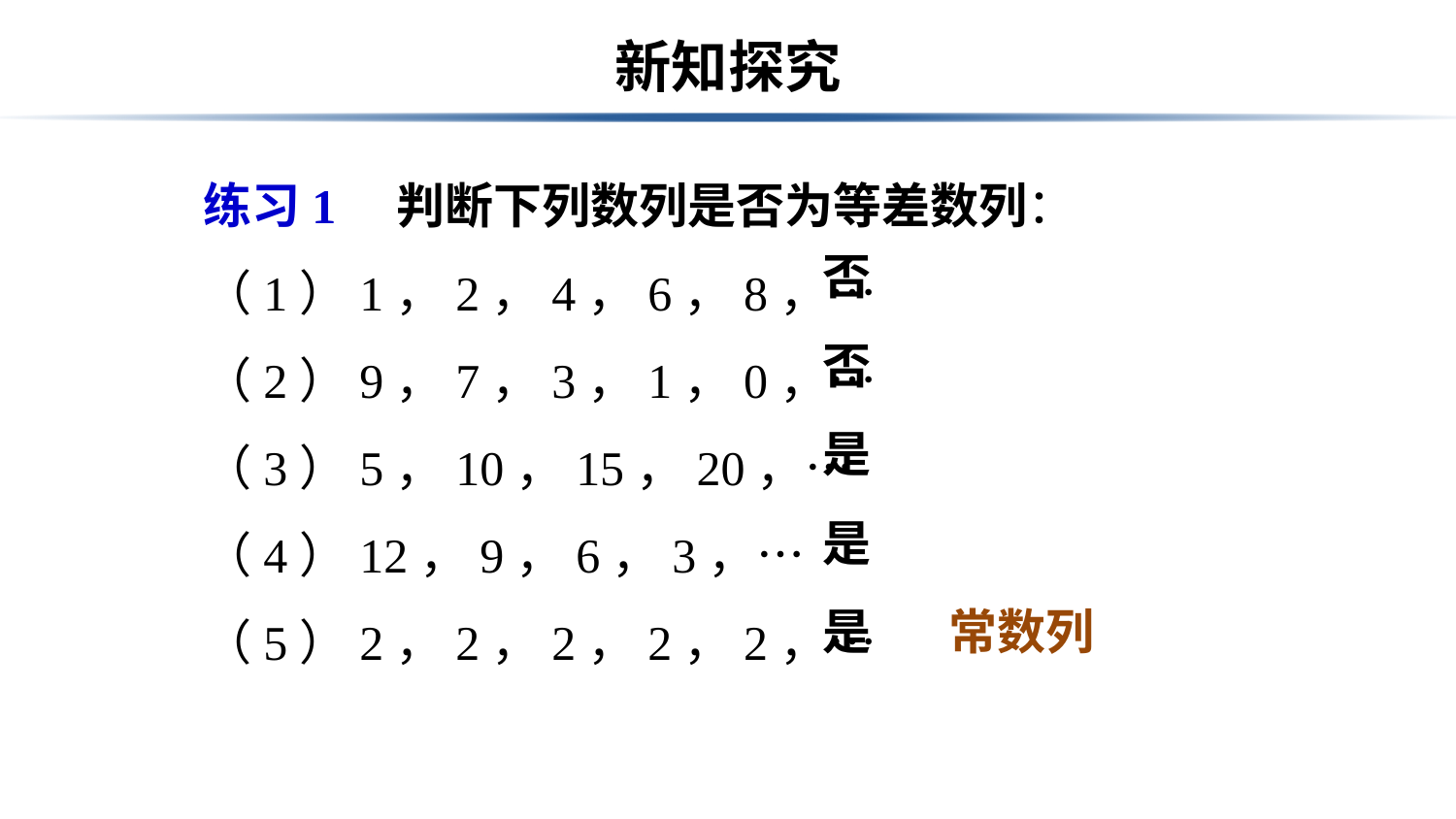

# 新知探究
练习1　判断下列数列是否为等差数列：
（1）1，2，4，6，8，…
（2）9，7，3，1，0，…
（3）5，10，15，20，…
（4）12，9，6，3，…
（5）2，2，2，2，2，…
否
否
是
是
是
常数列